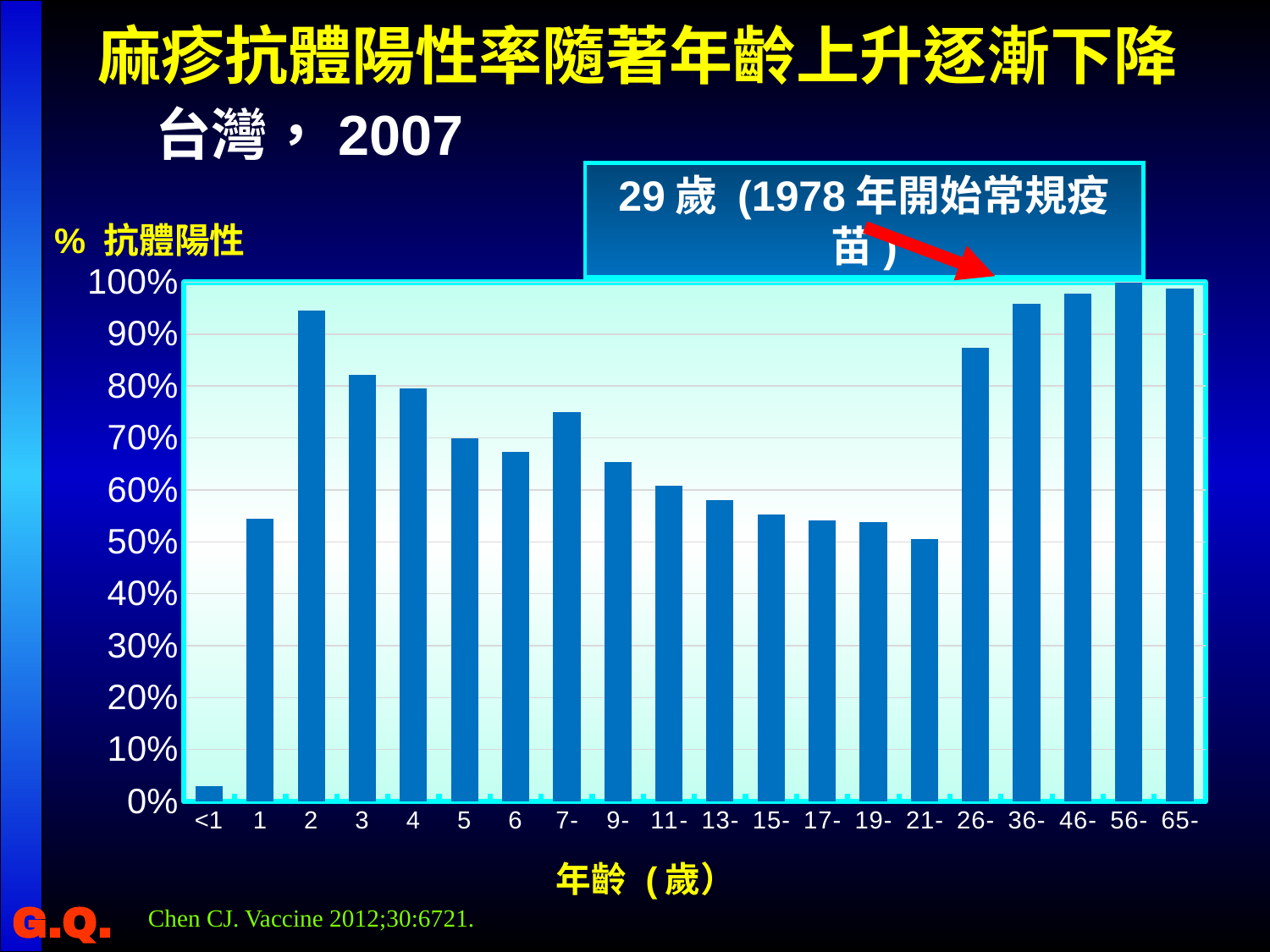

# 麻疹抗體陽性率隨著年齡上升逐漸下降      台灣，2007
29歲 (1978年開始常規疫苗)
% 抗體陽性

### Chart

| Category | 0-10 |
|---|---|
| <1 | 0.029 |
| 1 | 0.545 |
| 2 | 0.945 |
| 3 | 0.821 |
| 4 | 0.796 |
| 5 | 0.699 |
| 6 | 0.674 |
| 7- | 0.75 |
| 9- | 0.654 |
| 11- | 0.608 |
| 13- | 0.581 |
| 15- | 0.552 |
| 17- | 0.541 |
| 19- | 0.538 |
| 21- | 0.506 |
| 26- | 0.873 |
| 36- | 0.958 |
| 46- | 0.978 |
| 56- | 1.0 |
| 65- | 0.988 |
Chen CJ. Vaccine 2012;30:6721.